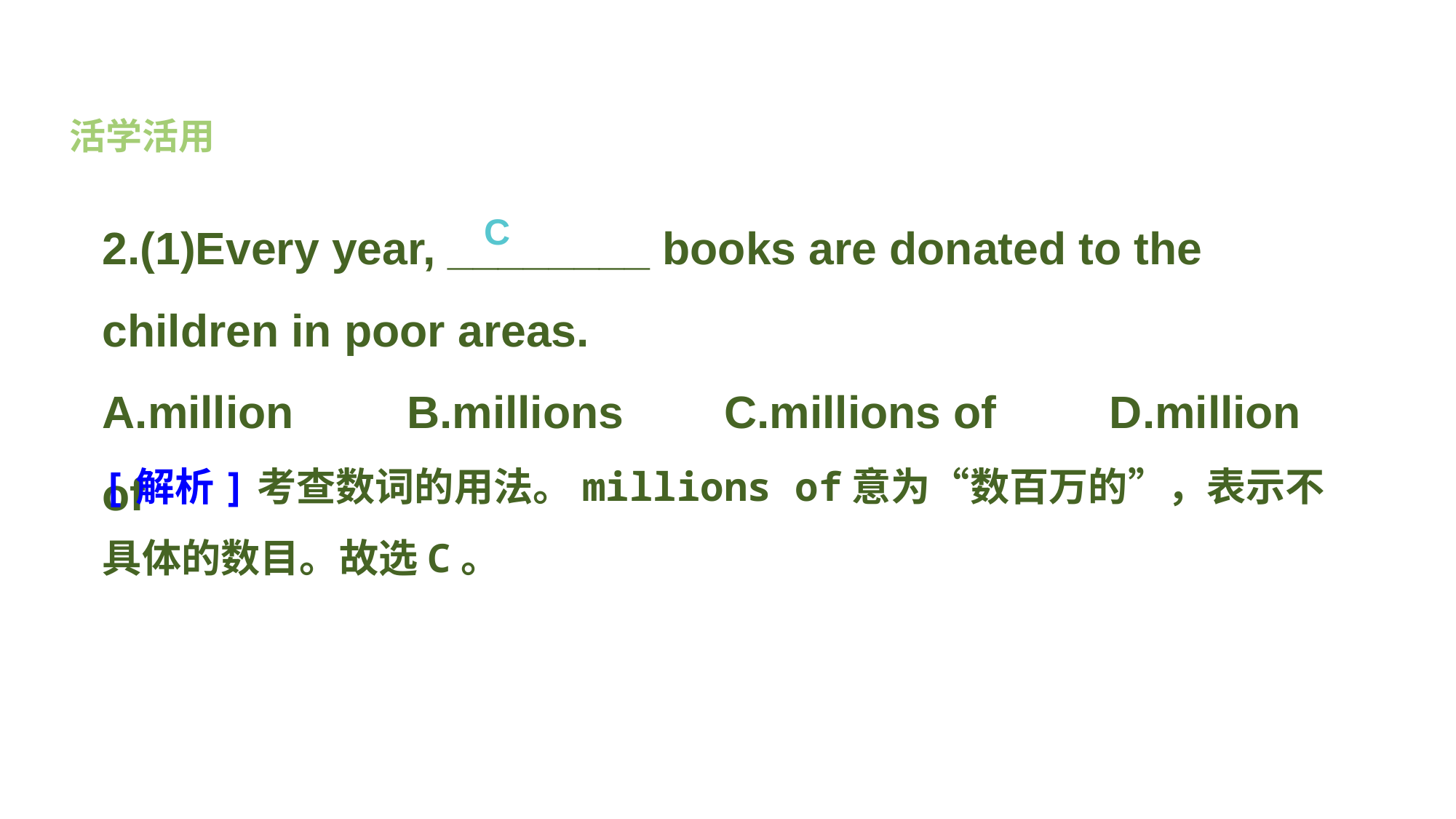

活学活用
2.(1)Every year, ________ books are donated to the children in poor areas.
A.million　　B.millions        C.millions of         D.million of
C
[解析]考查数词的用法。millions of意为“数百万的”，表示不具体的数目。故选C。